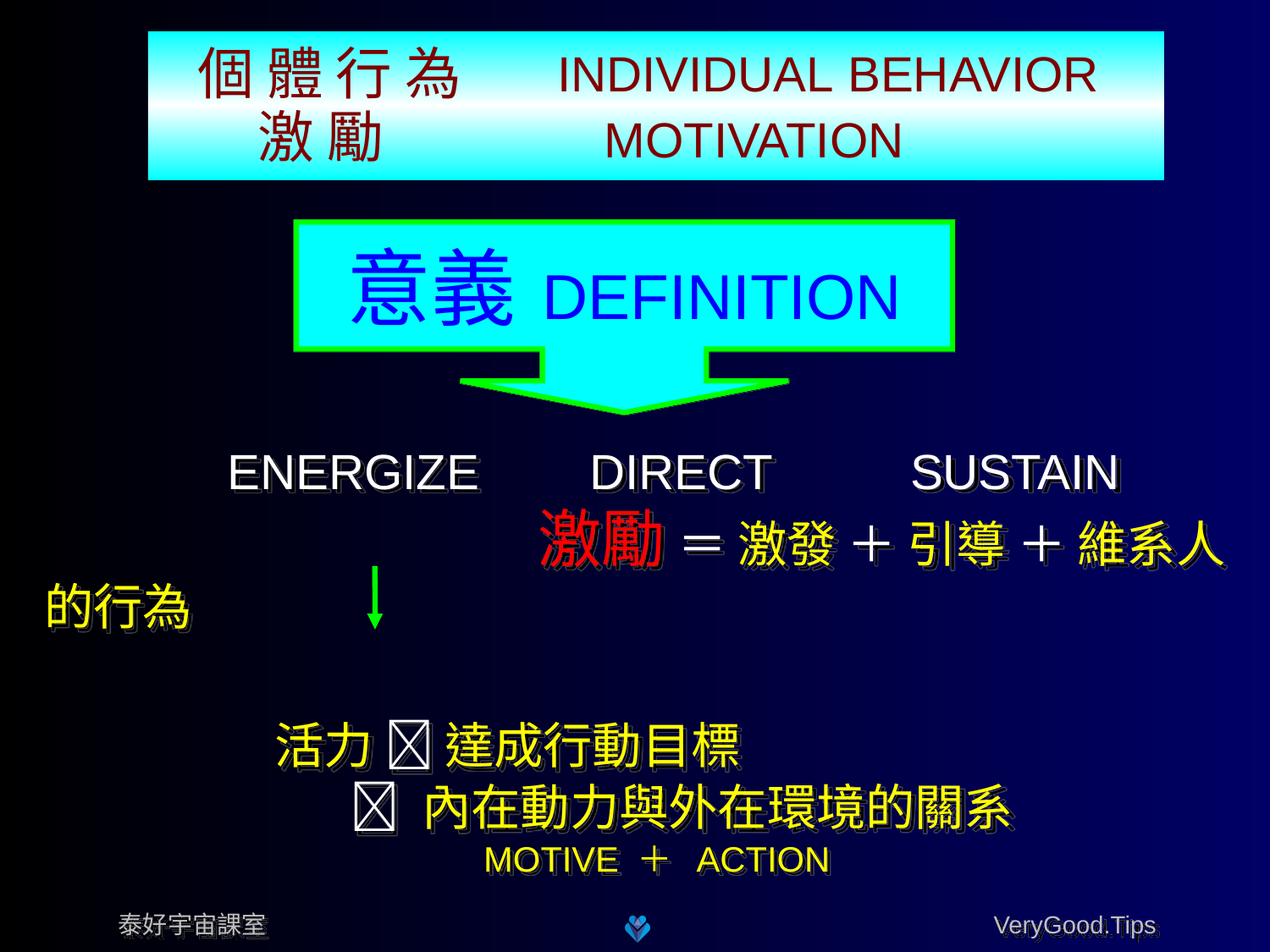

INDIVIDUAL BEHAVIOR
         激 勵                   MOTIVATION
個 體 行 為
意義 DEFINITION
                 ENERGIZE        DIRECT          SUSTAIN                                             激勵 ＝ 激發 ＋ 引導 ＋ 維系人的行為

                               活力 → 達成行動目標
                                       → 內在動力與外在環境的關系
			      MOTIVE ＋  ACTION